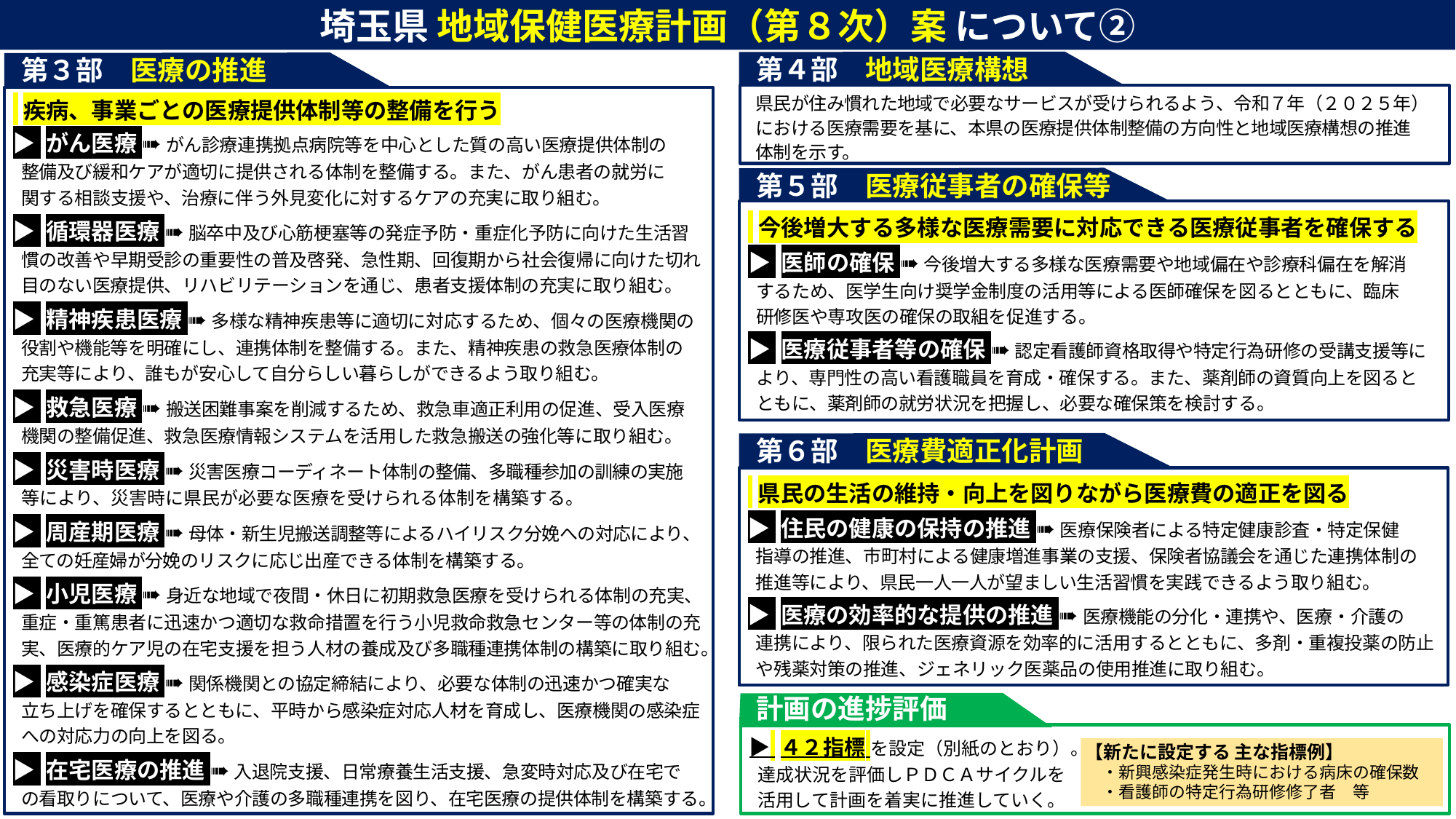

埼玉県 地域保健医療計画（第８次）案 について②
第４部　地域医療構想

 県民が住み慣れた地域で必要なサービスが受けられるよう、令和７年（２０２５年）
 における医療需要を基に、本県の医療提供体制整備の方向性と地域医療構想の推進
 体制を示す。

第３部　医療の推進
 疾病、事業ごとの医療提供体制等の整備を行う
▶ がん医療 ➠ がん診療連携拠点病院等を中心とした質の高い医療提供体制の
 整備及び緩和ケアが適切に提供される体制を整備する。また、がん患者の就労に
 関する相談支援や、治療に伴う外見変化に対するケアの充実に取り組む。
▶ 循環器医療 ➠ 脳卒中及び心筋梗塞等の発症予防・重症化予防に向けた生活習
 慣の改善や早期受診の重要性の普及啓発、急性期、回復期から社会復帰に向けた切れ
 目のない医療提供、リハビリテーションを通じ、患者支援体制の充実に取り組む。
▶ 精神疾患医療 ➠ 多様な精神疾患等に適切に対応するため、個々の医療機関の
 役割や機能等を明確にし、連携体制を整備する。また、精神疾患の救急医療体制の
 充実等により、誰もが安心して自分らしい暮らしができるよう取り組む。
▶ 救急医療 ➠ 搬送困難事案を削減するため、救急車適正利用の促進、受入医療
 機関の整備促進、救急医療情報システムを活用した救急搬送の強化等に取り組む。
▶ 災害時医療 ➠ 災害医療コーディネート体制の整備、多職種参加の訓練の実施
 等により、災害時に県民が必要な医療を受けられる体制を構築する。
▶ 周産期医療 ➠ 母体・新生児搬送調整等によるハイリスク分娩への対応により、
 全ての妊産婦が分娩のリスクに応じ出産できる体制を構築する。
▶ 小児医療 ➠ 身近な地域で夜間・休日に初期救急医療を受けられる体制の充実、
 重症・重篤患者に迅速かつ適切な救命措置を行う小児救命救急センター等の体制の充
 実、医療的ケア児の在宅支援を担う人材の養成及び多職種連携体制の構築に取り組む。
▶ 感染症医療 ➠ 関係機関との協定締結により、必要な体制の迅速かつ確実な
 立ち上げを確保するとともに、平時から感染症対応人材を育成し、医療機関の感染症
 への対応力の向上を図る。
▶ 在宅医療の推進 ➠ 入退院支援、日常療養生活支援、急変時対応及び在宅で
 の看取りについて、医療や介護の多職種連携を図り、在宅医療の提供体制を構築する。

第５部　医療従事者の確保等
 今後増大する多様な医療需要に対応できる医療従事者を確保する
▶ 医師の確保 ➠ 今後増大する多様な医療需要や地域偏在や診療科偏在を解消
 するため、医学生向け奨学金制度の活用等による医師確保を図るとともに、臨床
 研修医や専攻医の確保の取組を促進する。
▶ 医療従事者等の確保 ➠ 認定看護師資格取得や特定行為研修の受講支援等に
 より、専門性の高い看護職員を育成・確保する。また、薬剤師の資質向上を図ると
 ともに、薬剤師の就労状況を把握し、必要な確保策を検討する。

第６部　医療費適正化計画
 県民の生活の維持・向上を図りながら医療費の適正を図る
▶ 住民の健康の保持の推進 ➠ 医療保険者による特定健康診査・特定保健
 指導の推進、市町村による健康増進事業の支援、保険者協議会を通じた連携体制の
 推進等により、県民一人一人が望ましい生活習慣を実践できるよう取り組む。
▶ 医療の効率的な提供の推進 ➠ 医療機能の分化・連携や、医療・介護の
 連携により、限られた医療資源を効率的に活用するとともに、多剤・重複投薬の防止
 や残薬対策の推進、ジェネリック医薬品の使用推進に取り組む。

計画の進捗評価
▶ ４２指標 を設定（別紙のとおり）。
 達成状況を評価しＰＤＣＡサイクルを
 活用して計画を着実に推進していく。
【新たに設定する 主な指標例】
　・新興感染症発生時における病床の確保数
　・看護師の特定行為研修修了者　等